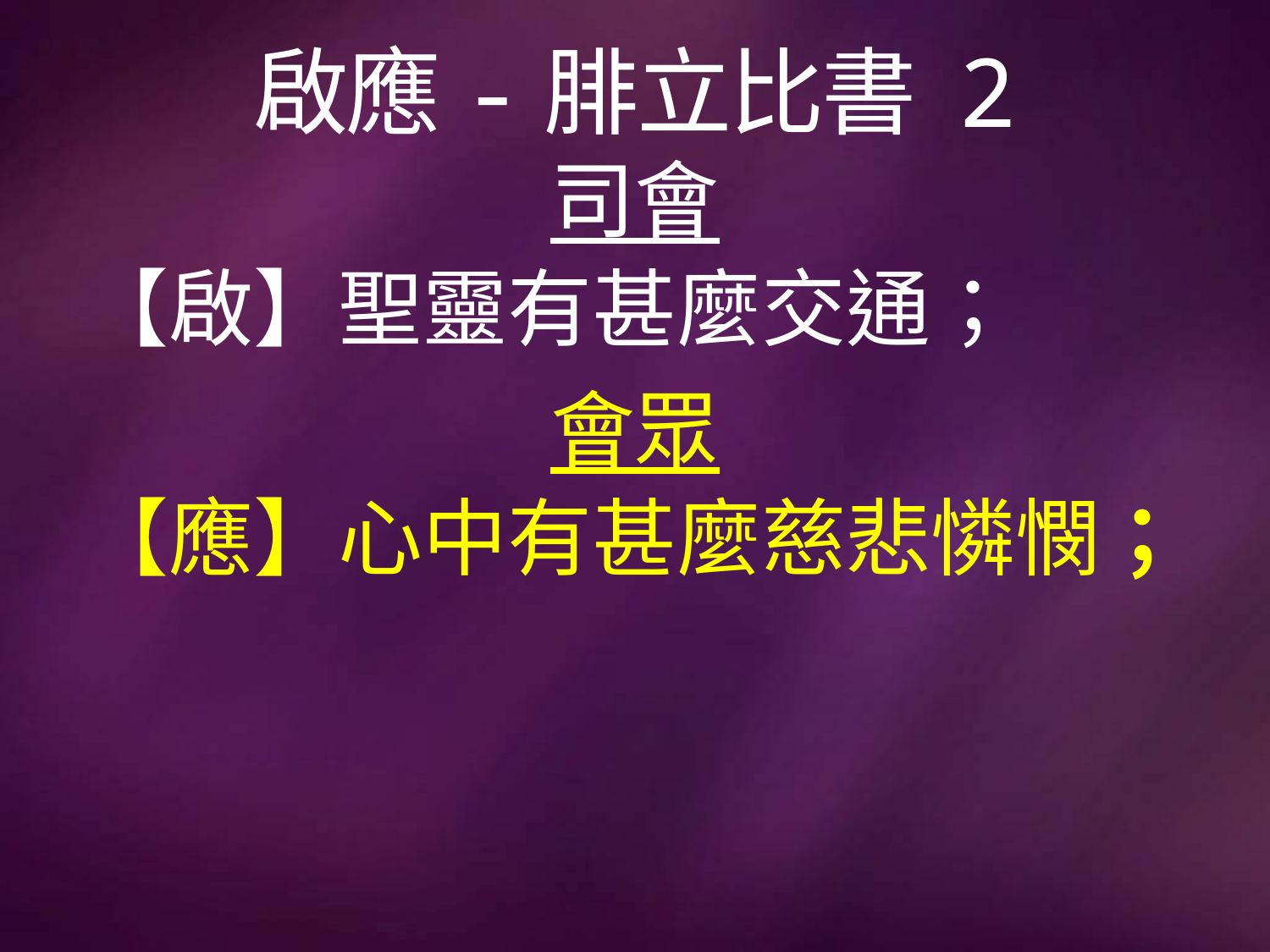

# 啟應-腓立比書 2
司會
【啟】聖靈有甚麼交通；

會眾
【應】心中有甚麼慈悲憐憫；